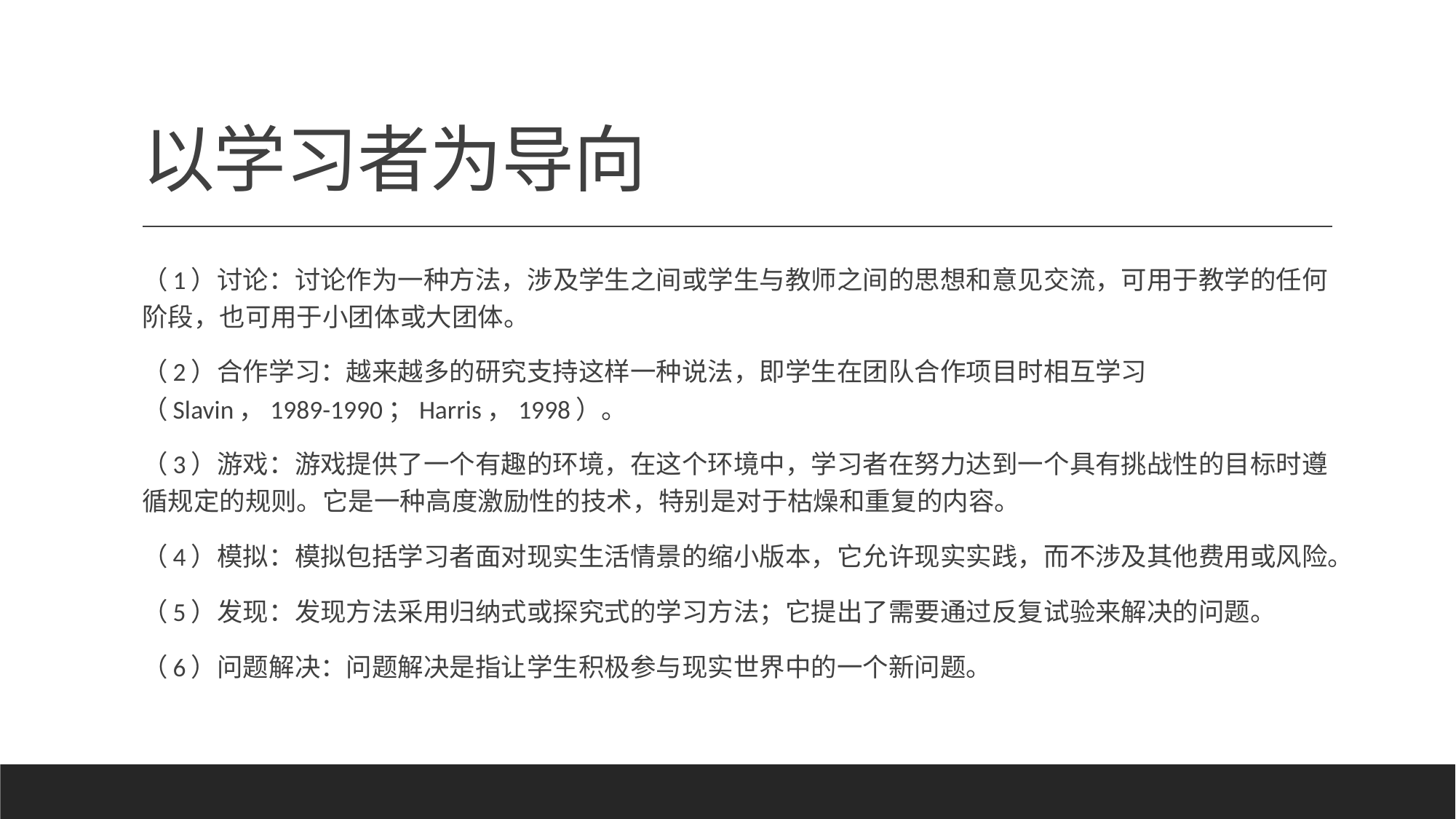

# 以学习者为导向
（1）讨论：讨论作为一种方法，涉及学生之间或学生与教师之间的思想和意见交流，可用于教学的任何阶段，也可用于小团体或大团体。
（2）合作学习：越来越多的研究支持这样一种说法，即学生在团队合作项目时相互学习（Slavin，1989-1990；Harris，1998）。
（3）游戏：游戏提供了一个有趣的环境，在这个环境中，学习者在努力达到一个具有挑战性的目标时遵循规定的规则。它是一种高度激励性的技术，特别是对于枯燥和重复的内容。
（4）模拟：模拟包括学习者面对现实生活情景的缩小版本，它允许现实实践，而不涉及其他费用或风险。
（5）发现：发现方法采用归纳式或探究式的学习方法；它提出了需要通过反复试验来解决的问题。
（6）问题解决：问题解决是指让学生积极参与现实世界中的一个新问题。